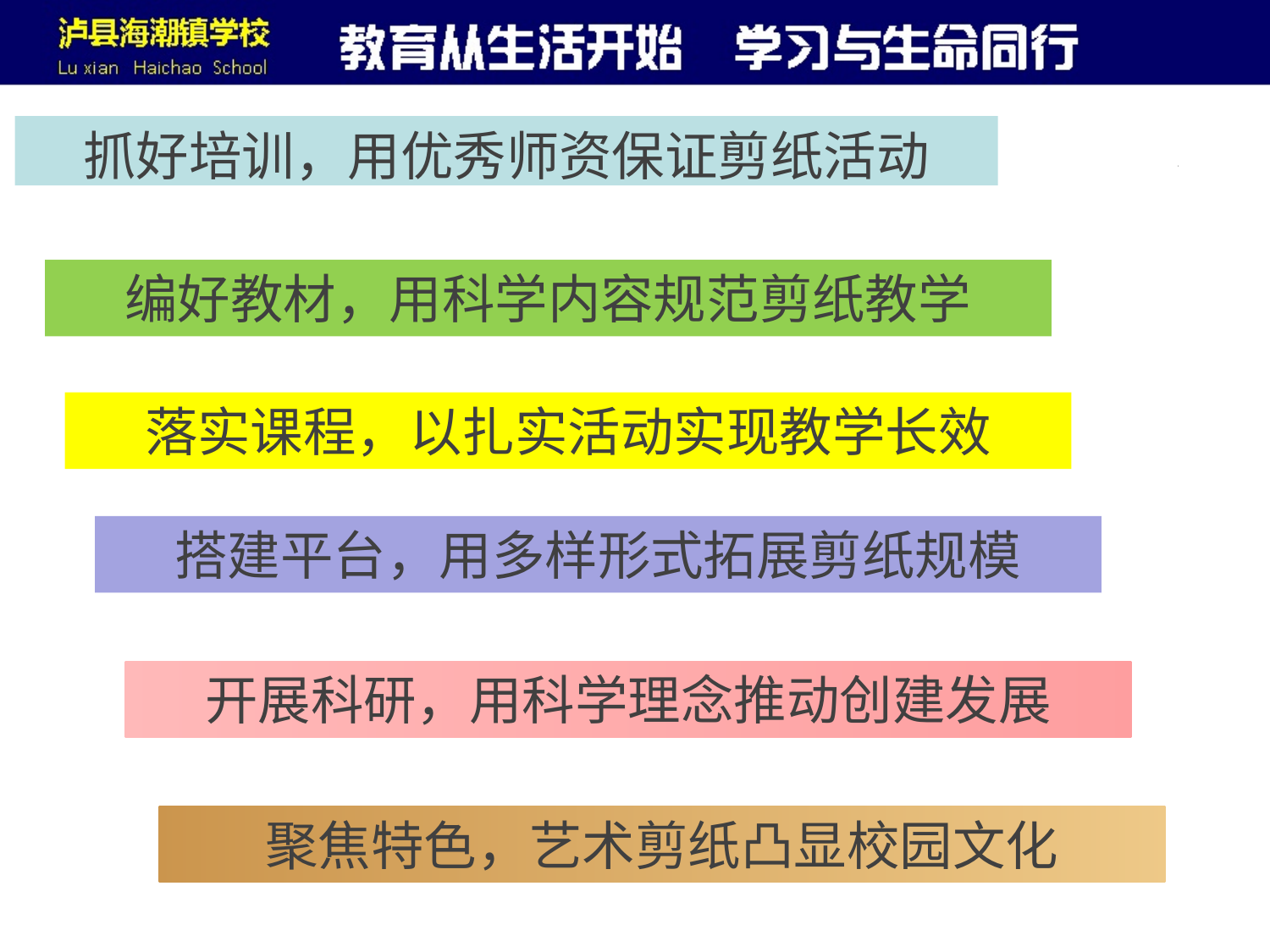

抓好培训，用优秀师资保证剪纸活动
2

编好教材，用科学内容规范剪纸教学
落实课程，以扎实活动实现教学长效
搭建平台，用多样形式拓展剪纸规模
开展科研，用科学理念推动创建发展
聚焦特色，艺术剪纸凸显校园文化